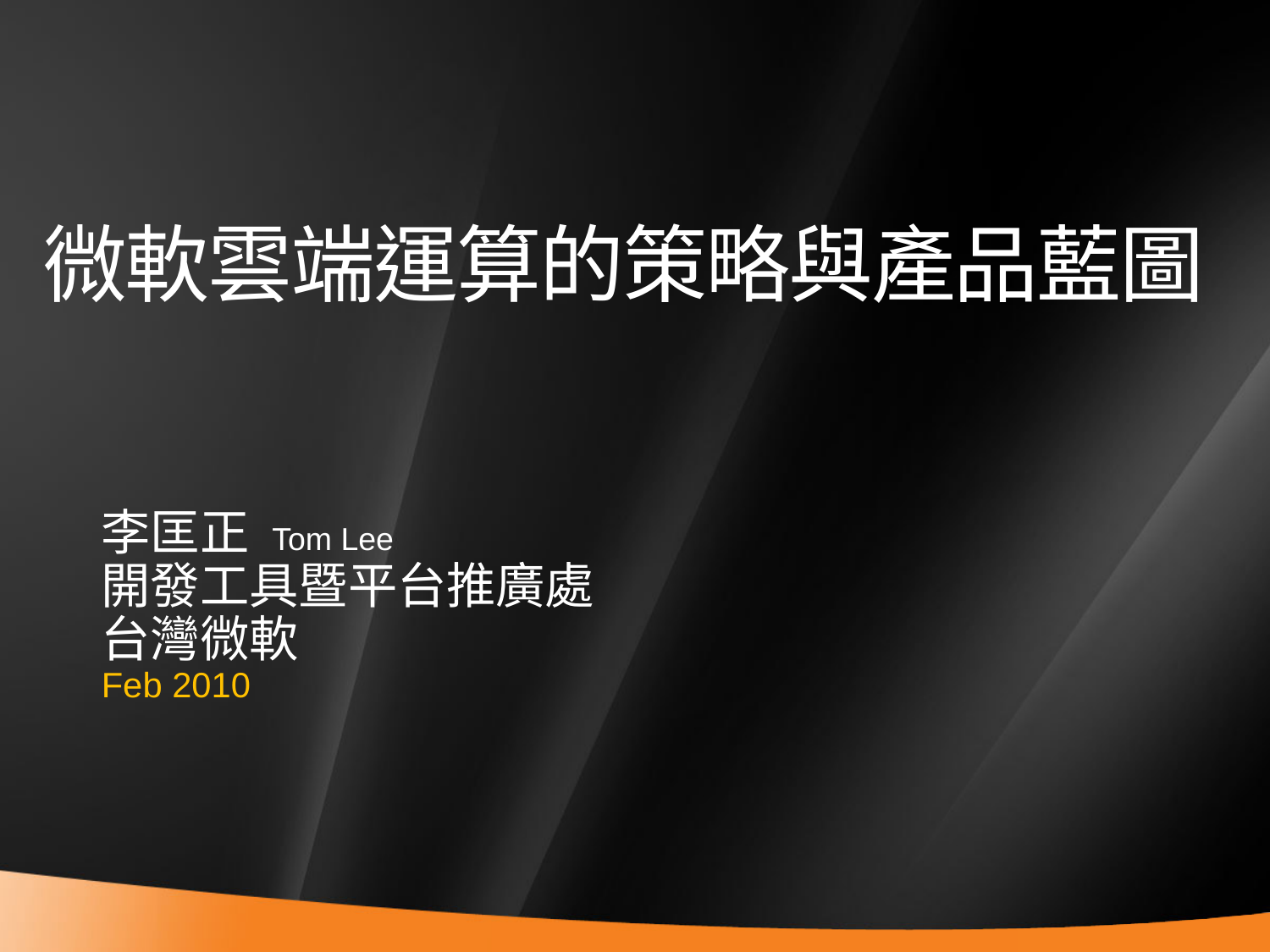

# 微軟雲端運算的策略與產品藍圖
李匡正 Tom Lee
開發工具暨平台推廣處
台灣微軟
Feb 2010